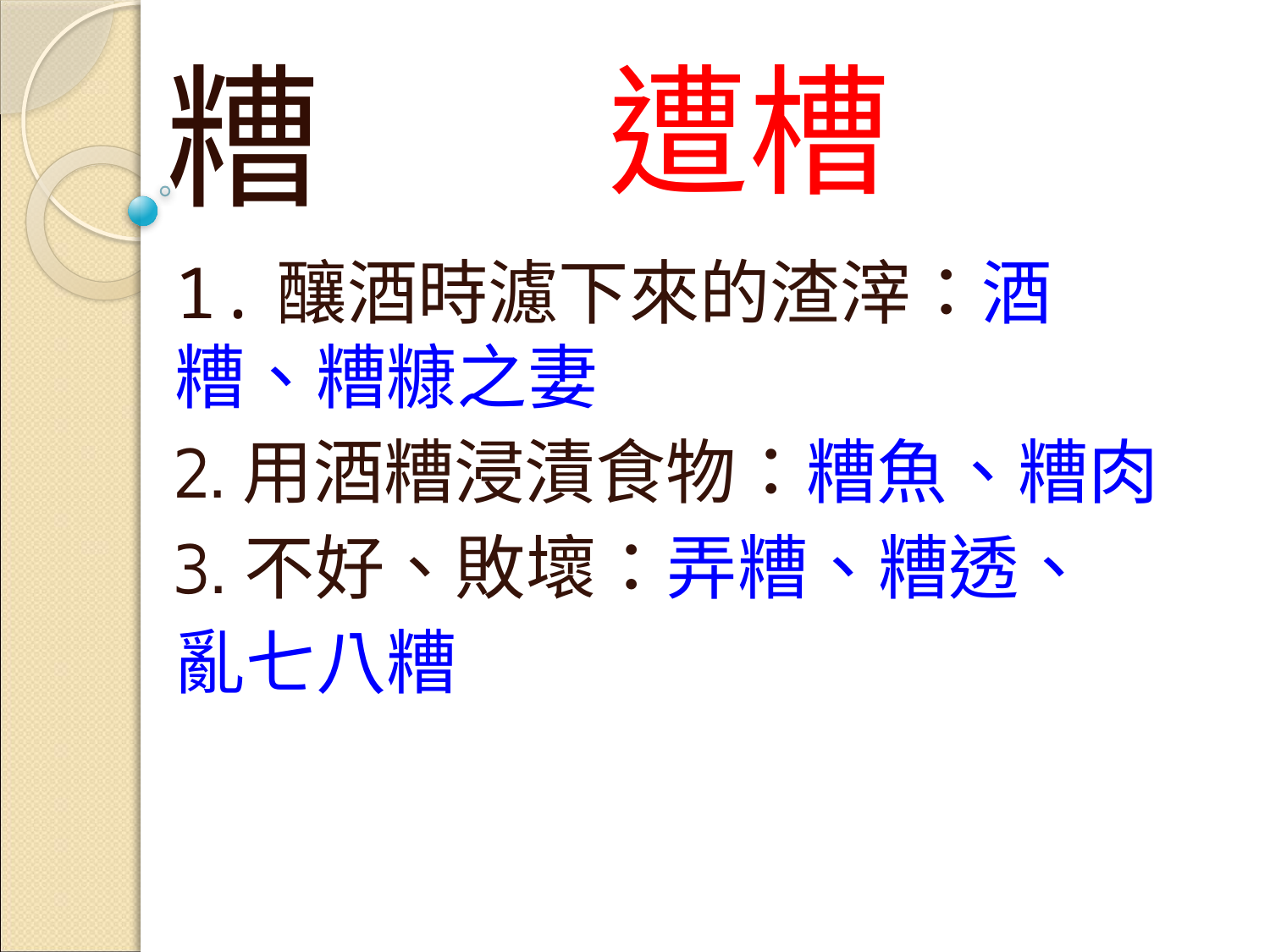

糟
遭槽
1.釀酒時濾下來的渣滓：酒糟、糟糠之妻
2.用酒糟浸漬食物：糟魚、糟肉
3.不好、敗壞：弄糟、糟透、
亂七八糟